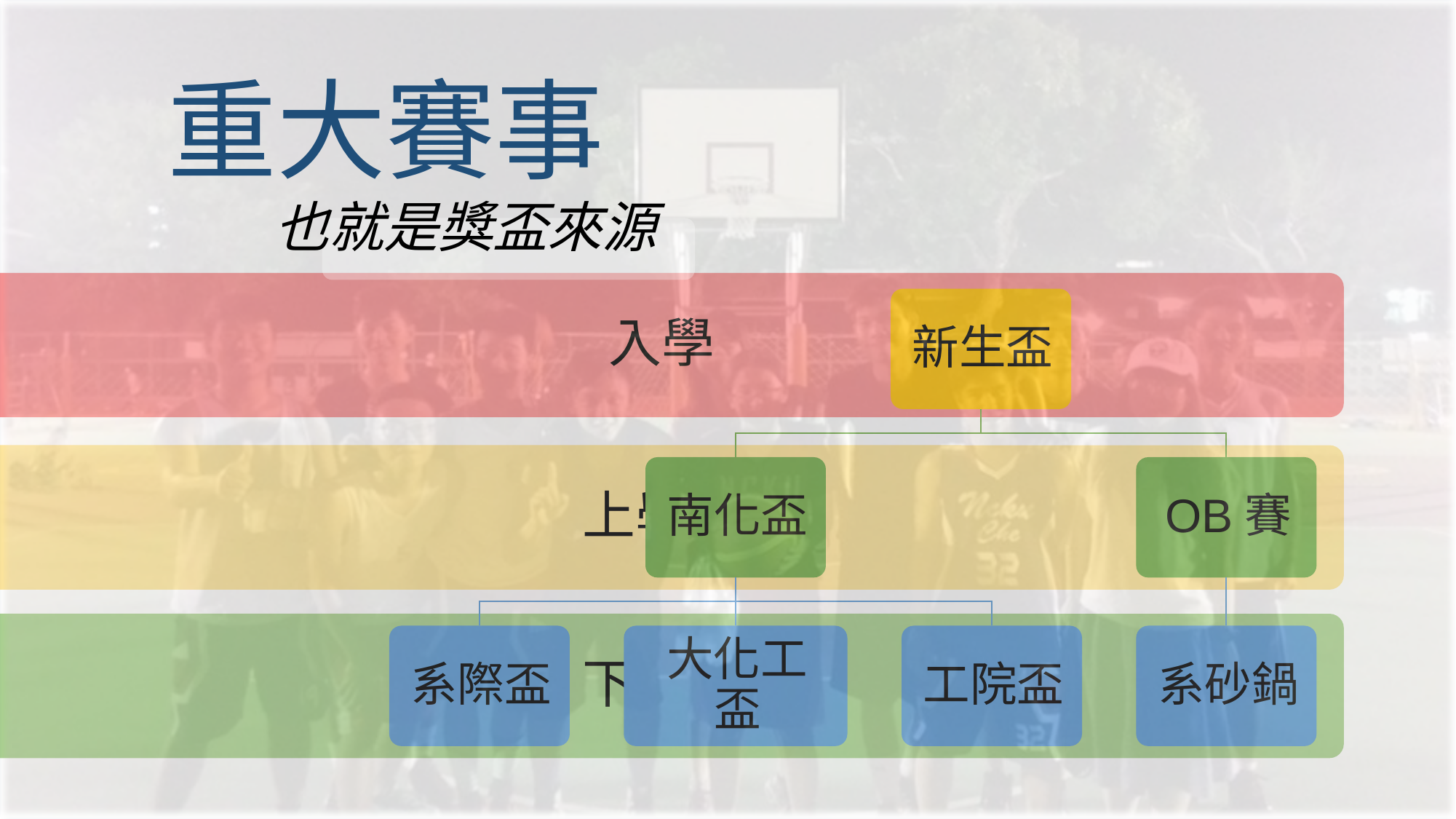

重大賽事
             也就是獎盃來源
下學期
上學期
入學
新生盃
南化盃
系際盃
大化工盃
工院盃
OB賽
系砂鍋